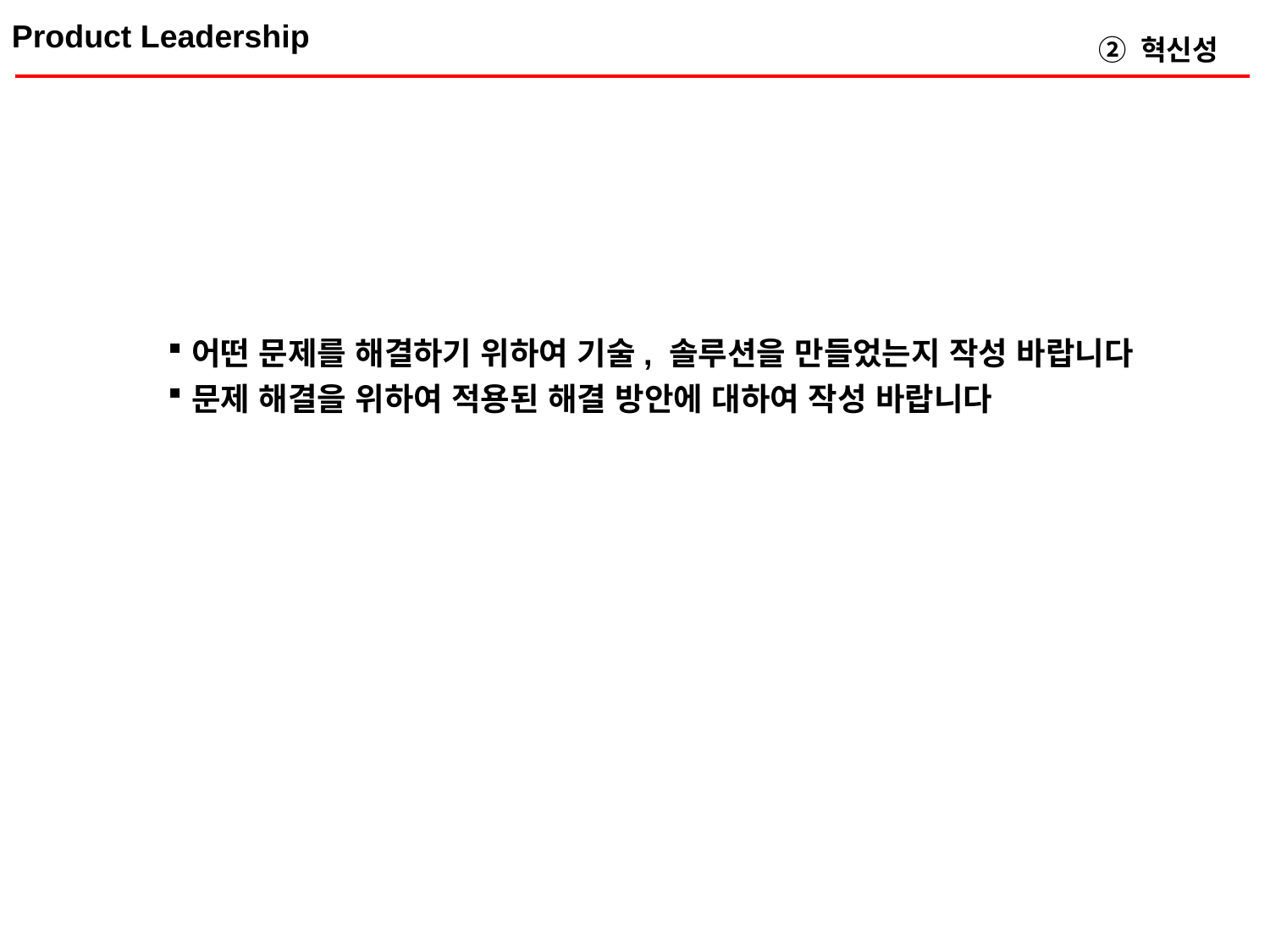

Product Leadership
② 혁신성
어떤 문제를 해결하기 위하여 기술, 솔루션을 만들었는지 작성 바랍니다
문제 해결을 위하여 적용된 해결 방안에 대하여 작성 바랍니다